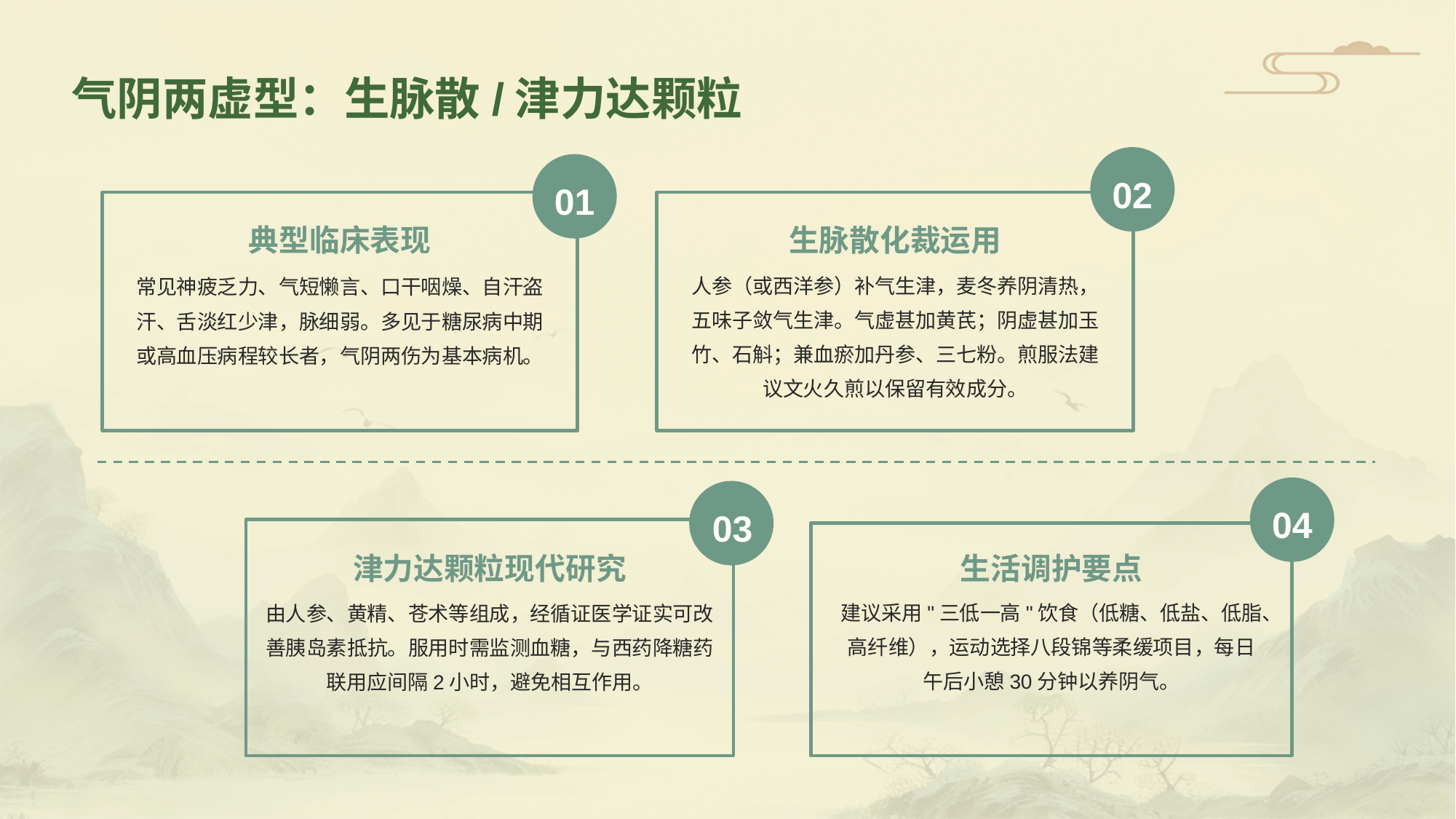

气阴两虚型：生脉散/津力达颗粒
02

01

典型临床表现
生脉散化裁运用
人参（或西洋参）补气生津，麦冬养阴清热，五味子敛气生津。气虚甚加黄芪；阴虚甚加玉竹、石斛；兼血瘀加丹参、三七粉。煎服法建议文火久煎以保留有效成分。
常见神疲乏力、气短懒言、口干咽燥、自汗盗汗、舌淡红少津，脉细弱。多见于糖尿病中期或高血压病程较长者，气阴两伤为基本病机。
04

03

津力达颗粒现代研究
生活调护要点
建议采用"三低一高"饮食（低糖、低盐、低脂、高纤维），运动选择八段锦等柔缓项目，每日午后小憩30分钟以养阴气。
由人参、黄精、苍术等组成，经循证医学证实可改善胰岛素抵抗。服用时需监测血糖，与西药降糖药联用应间隔2小时，避免相互作用。
2014